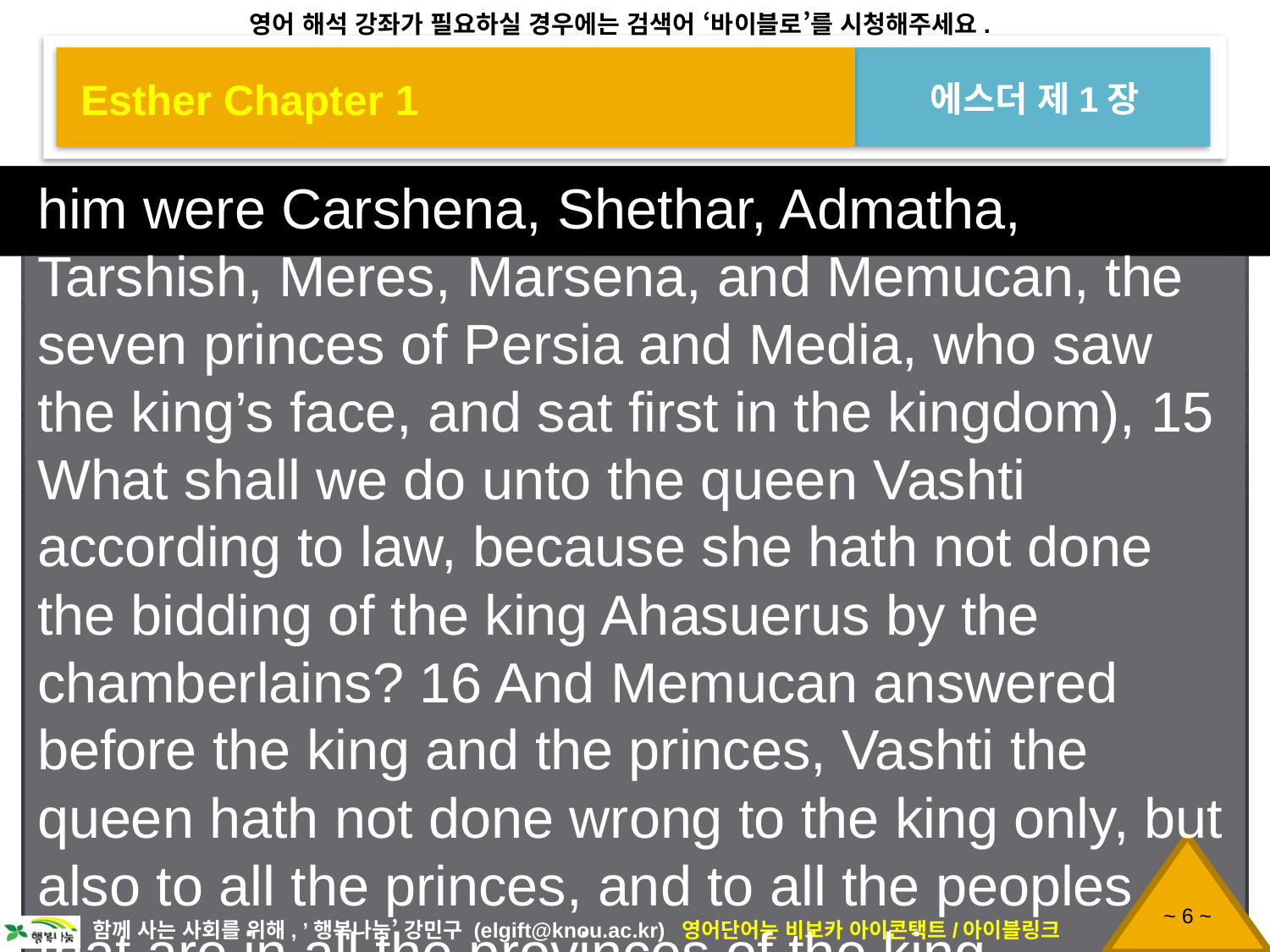

Esther Chapter 1
에스더 제1장
him were Carshena, Shethar, Admatha, Tarshish, Meres, Marsena, and Memucan, the seven princes of Persia and Media, who saw the king’s face, and sat first in the kingdom), 15 What shall we do unto the queen Vashti according to law, because she hath not done the bidding of the king Ahasuerus by the chamberlains? 16 And Memucan answered before the king and the princes, Vashti the queen hath not done wrong to the king only, but also to all the princes, and to all the peoples that are in all the provinces of the king Ahasuerus. 17 For this deed of